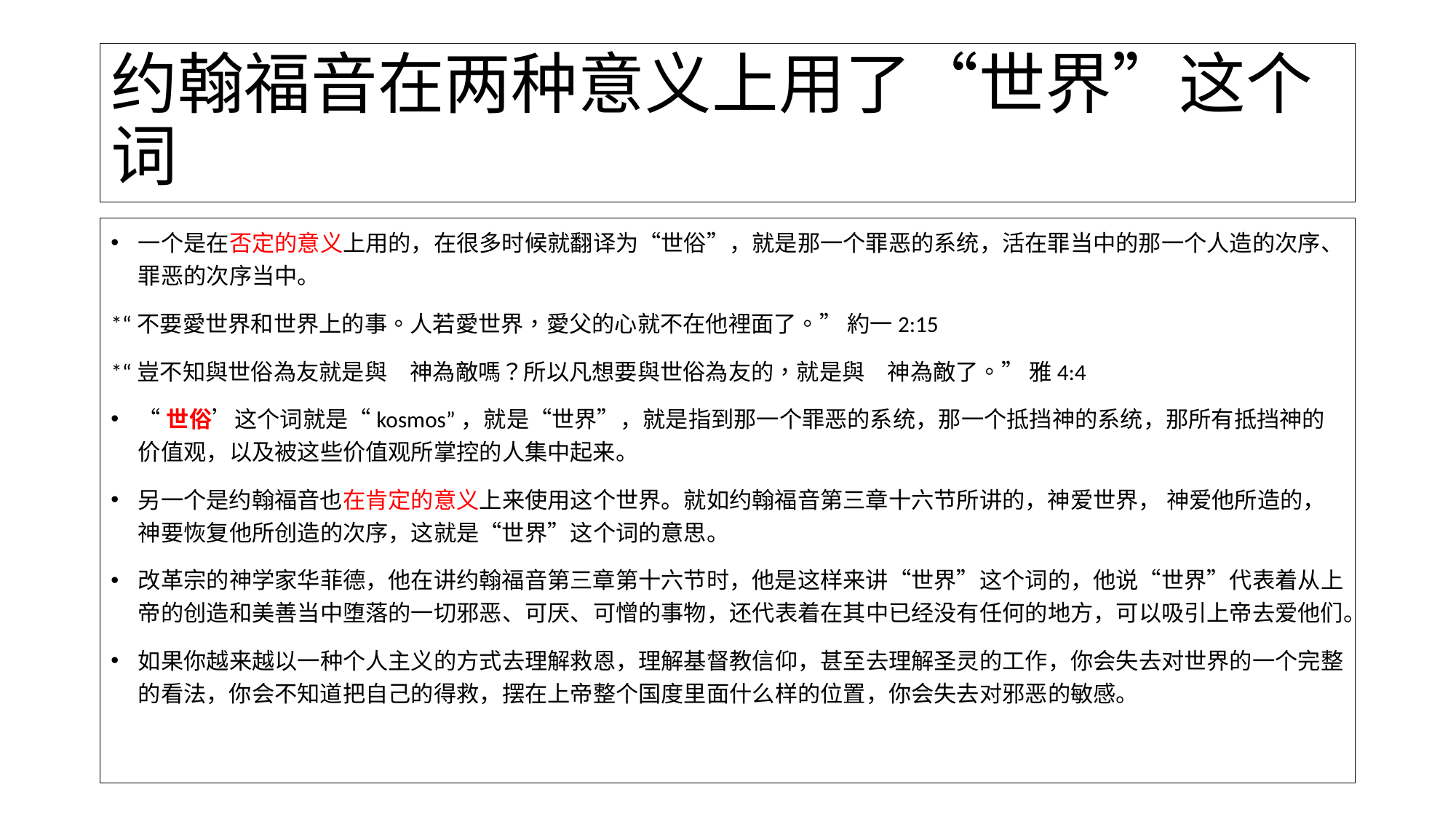

# 约翰福音在两种意义上用了“世界”这个词
一个是在否定的意义上用的，在很多时候就翻译为“世俗”，就是那一个罪恶的系统，活在罪当中的那一个人造的次序、罪恶的次序当中。
*“不要愛世界和世界上的事。人若愛世界，愛父的心就不在他裡面了。” 約一2:15
*“豈不知與世俗為友就是與　神為敵嗎？所以凡想要與世俗為友的，就是與　神為敵了。” 雅4:4
“世俗’这个词就是“kosmos”，就是“世界”，就是指到那一个罪恶的系统，那一个抵挡神的系统，那所有抵挡神的价值观，以及被这些价值观所掌控的人集中起来。
另一个是约翰福音也在肯定的意义上来使用这个世界。就如约翰福音第三章十六节所讲的，神爱世界， 神爱他所造的，神要恢复他所创造的次序，这就是“世界”这个词的意思。
改革宗的神学家华菲德，他在讲约翰福音第三章第十六节时，他是这样来讲“世界”这个词的，他说“世界”代表着从上帝的创造和美善当中堕落的一切邪恶、可厌、可憎的事物，还代表着在其中已经没有任何的地方，可以吸引上帝去爱他们。
如果你越来越以一种个人主义的方式去理解救恩，理解基督教信仰，甚至去理解圣灵的工作，你会失去对世界的一个完整的看法，你会不知道把自己的得救，摆在上帝整个国度里面什么样的位置，你会失去对邪恶的敏感。